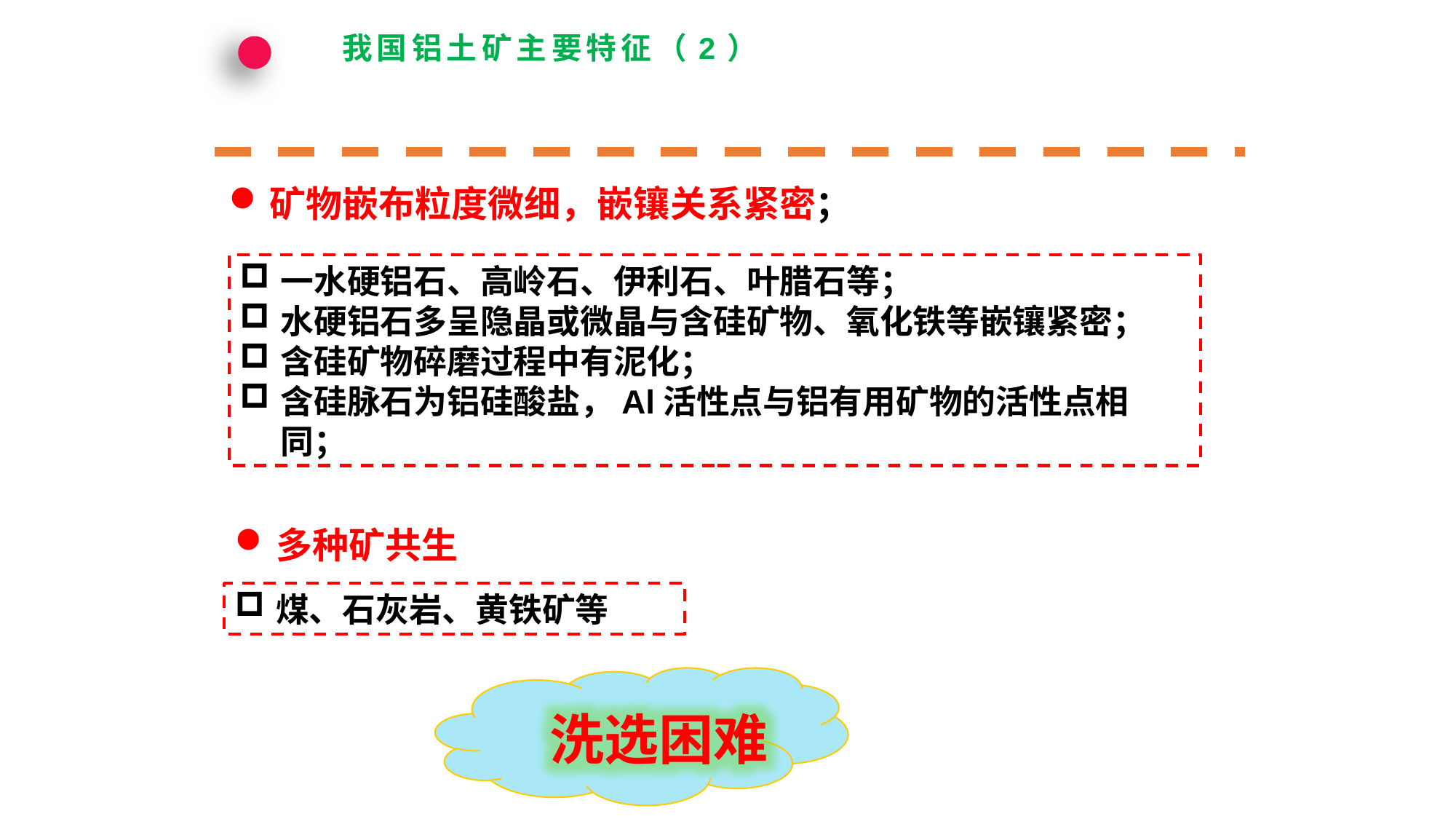

我国铝土矿主要特征（2）

矿物嵌布粒度微细，嵌镶关系紧密；
一水硬铝石、高岭石、伊利石、叶腊石等；
水硬铝石多呈隐晶或微晶与含硅矿物、氧化铁等嵌镶紧密；
含硅矿物碎磨过程中有泥化；
含硅脉石为铝硅酸盐，Al活性点与铝有用矿物的活性点相同；
多种矿共生
煤、石灰岩、黄铁矿等

洗选困难